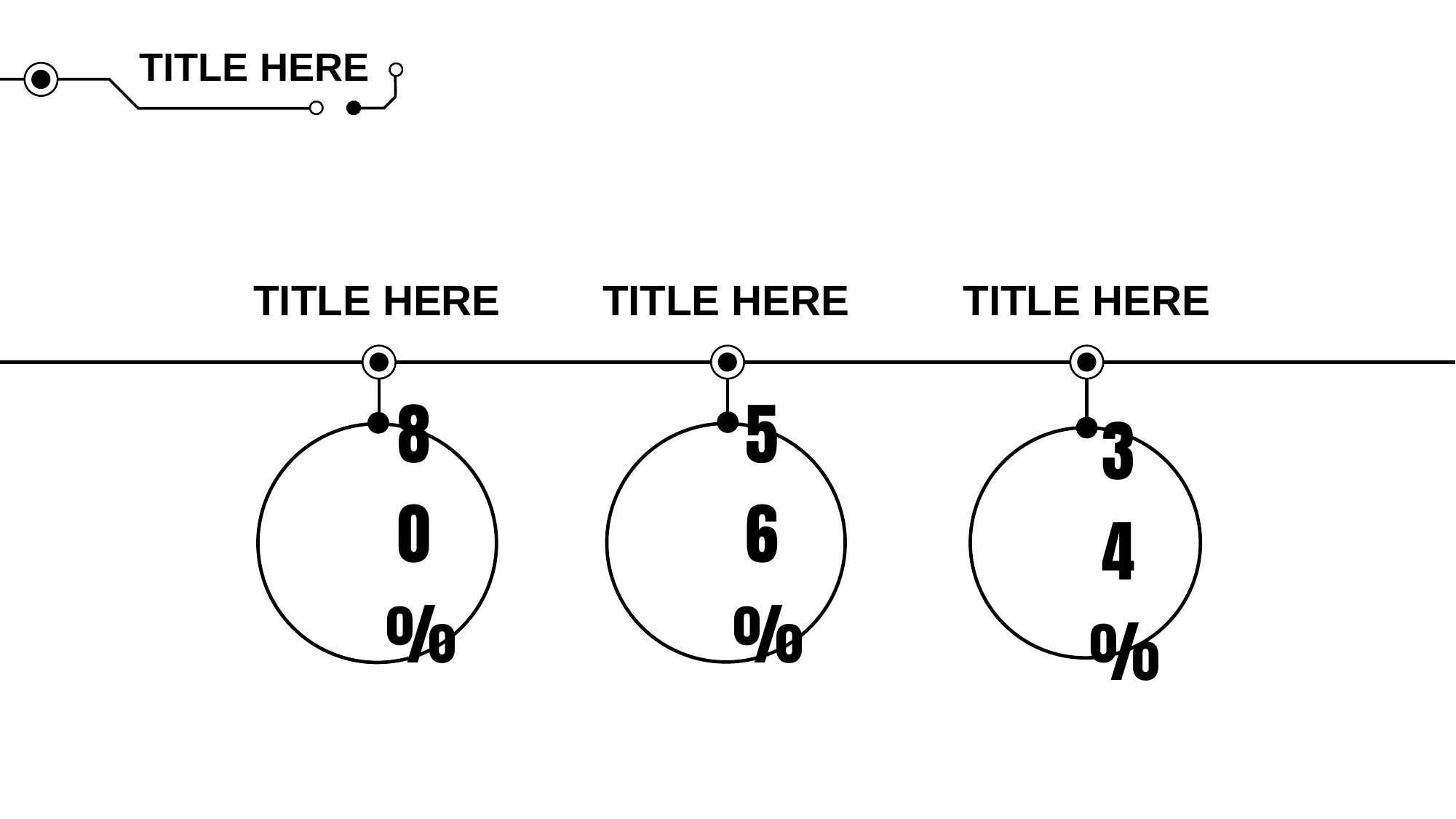

TITLE HERE

TITLE HERE
TITLE HERE
TITLE HERE

### Chart

| Category | 列1 |
|---|---|
| 空白 | 0.17999999999999997 |
| 圆圈 | 0.02 |
| 数据更改处 | 0.8 |

### Chart

| Category | 列1 |
|---|---|
| 空白 | 0.41999999999999993 |
| 圆圈 | 0.02 |
| 数据更改处 | 0.56 |

### Chart

| Category | 列1 |
|---|---|
| 空白 | 0.6399999999999999 |
| 圆圈 | 0.02 |
| 数据更改处 | 0.34 |